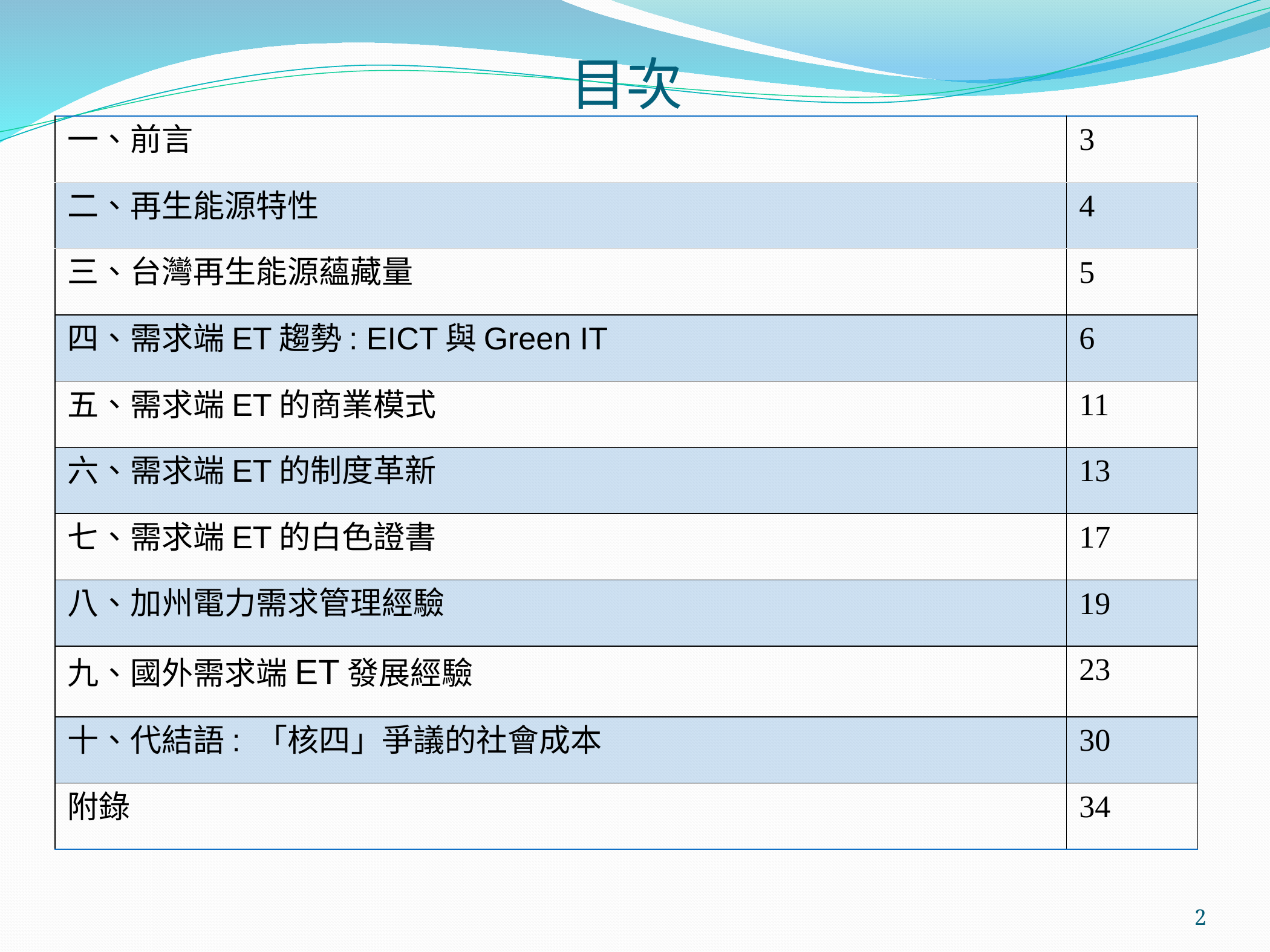

# 目次
| 一、前言 | 3 |
| --- | --- |
| 二、再生能源特性 | 4 |
| 三、台灣再生能源蘊藏量 | 5 |
| 四、需求端ET趨勢: EICT與Green IT | 6 |
| 五、需求端ET的商業模式 | 11 |
| 六、需求端ET的制度革新 | 13 |
| 七、需求端ET的白色證書 | 17 |
| 八、加州電力需求管理經驗 | 19 |
| 九、國外需求端ET發展經驗 | 23 |
| 十、代結語: 「核四」爭議的社會成本 | 30 |
| 附錄 | 34 |
2